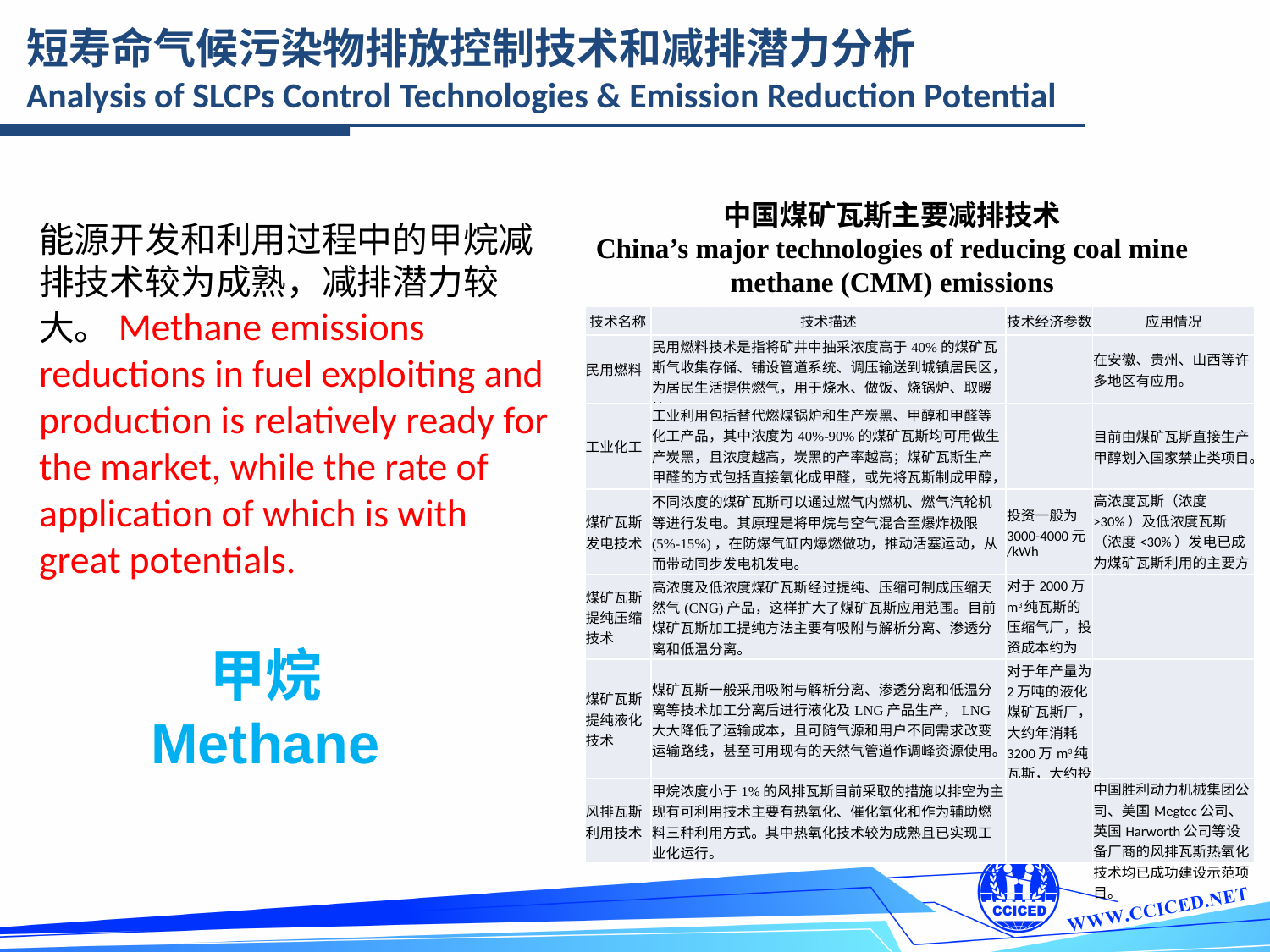

短寿命气候污染物排放控制技术和减排潜力分析
Analysis of SLCPs Control Technologies & Emission Reduction Potential
中国煤矿瓦斯主要减排技术
China’s major technologies of reducing coal mine methane (CMM) emissions
能源开发和利用过程中的甲烷减排技术较为成熟，减排潜力较大。Methane emissions reductions in fuel exploiting and production is relatively ready for the market, while the rate of application of which is with great potentials.
| 技术名称 | 技术描述 | 技术经济参数 | 应用情况 |
| --- | --- | --- | --- |
| 民用燃料 | 民用燃料技术是指将矿井中抽采浓度高于40%的煤矿瓦斯气收集存储、铺设管道系统、调压输送到城镇居民区，为居民生活提供燃气，用于烧水、做饭、烧锅炉、取暖等。 |  | 在安徽、贵州、山西等许多地区有应用。 |
| 工业化工 | 工业利用包括替代燃煤锅炉和生产炭黑、甲醇和甲醛等化工产品，其中浓度为40%-90%的煤矿瓦斯均可用做生产炭黑，且浓度越高，炭黑的产率越高；煤矿瓦斯生产甲醛的方式包括直接氧化成甲醛，或先将瓦斯制成甲醇，然后氧化成甲醛。 |  | 目前由煤矿瓦斯直接生产甲醇划入国家禁止类项目。 |
| 煤矿瓦斯发电技术 | 不同浓度的煤矿瓦斯可以通过燃气内燃机、燃气汽轮机等进行发电。其原理是将甲烷与空气混合至爆炸极限(5%-15%)，在防爆气缸内爆燃做功，推动活塞运动，从而带动同步发电机发电。 | 投资一般为3000-4000元/kWh | 高浓度瓦斯（浓度>30%）及低浓度瓦斯（浓度<30%）发电已成为煤矿瓦斯利用的主要方式。 |
| 煤矿瓦斯提纯压缩技术 | 高浓度及低浓度煤矿瓦斯经过提纯、压缩可制成压缩天然气(CNG)产品，这样扩大了煤矿瓦斯应用范围。目前煤矿瓦斯加工提纯方法主要有吸附与解析分离、渗透分离和低温分离。 | 对于2000万m3纯瓦斯的压缩气厂，投资成本约为2200万元。 |  |
| 煤矿瓦斯提纯液化技术 | 煤矿瓦斯一般采用吸附与解析分离、渗透分离和低温分离等技术加工分离后进行液化及LNG产品生产，LNG大大降低了运输成本，且可随气源和用户不同需求改变运输路线，甚至可用现有的天然气管道作调峰资源使用。 | 对于年产量为2万吨的液化煤矿瓦斯厂，大约年消耗3200万m3纯瓦斯，大约投资9000万元。 |  |
| 风排瓦斯利用技术 | 甲烷浓度小于1%的风排瓦斯目前采取的措施以排空为主，现有可利用技术主要有热氧化、催化氧化和作为辅助燃料三种利用方式。其中热氧化技术较为成熟且已实现工业化运行。 |  | 中国胜利动力机械集团公司、美国Megtec公司、英国Harworth公司等设备厂商的风排瓦斯热氧化技术均已成功建设示范项目。 |
甲烷
Methane